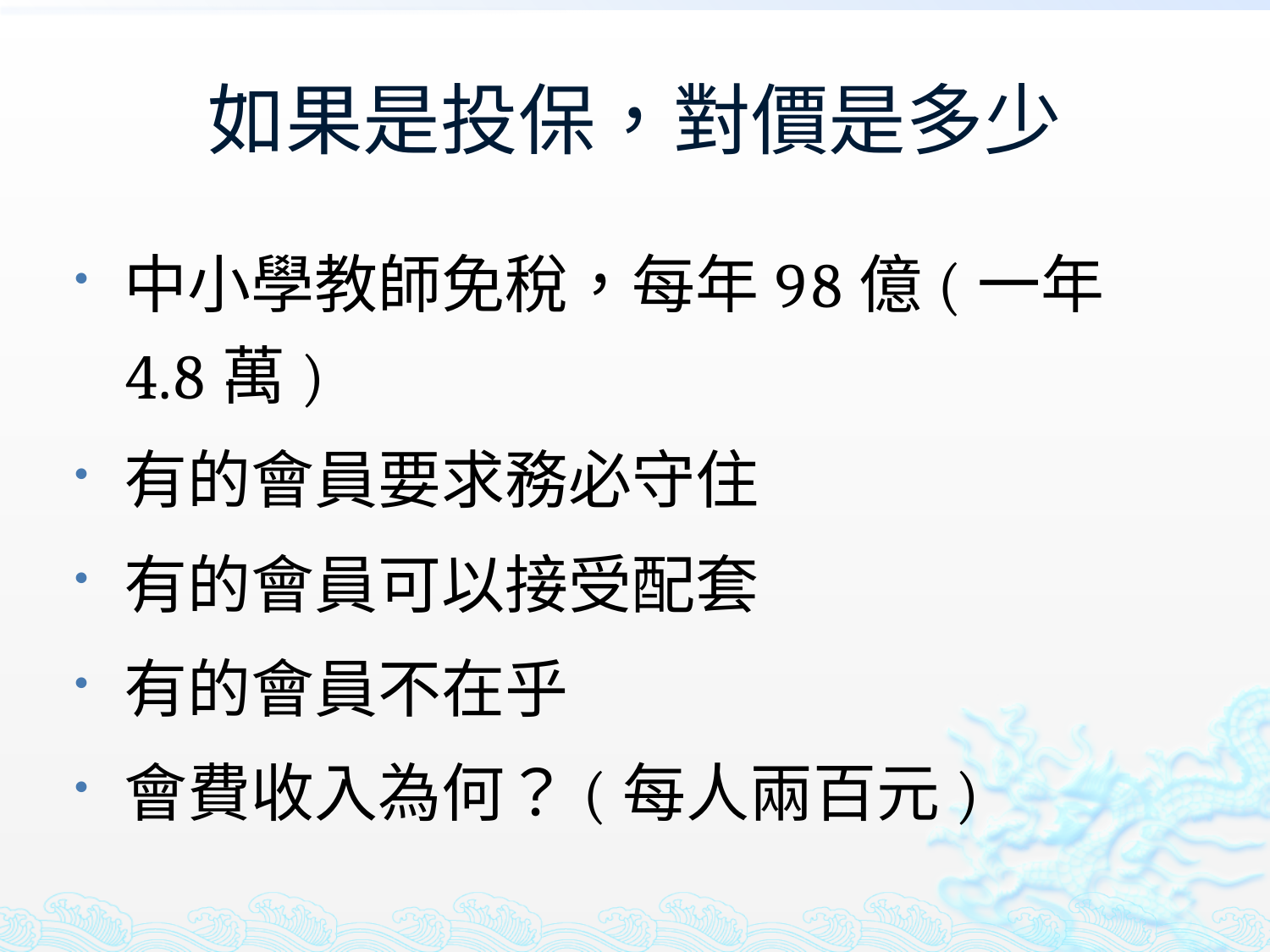

# 如果是投保，對價是多少
中小學教師免稅，每年98億(一年4.8萬)
有的會員要求務必守住
有的會員可以接受配套
有的會員不在乎
會費收入為何？(每人兩百元)